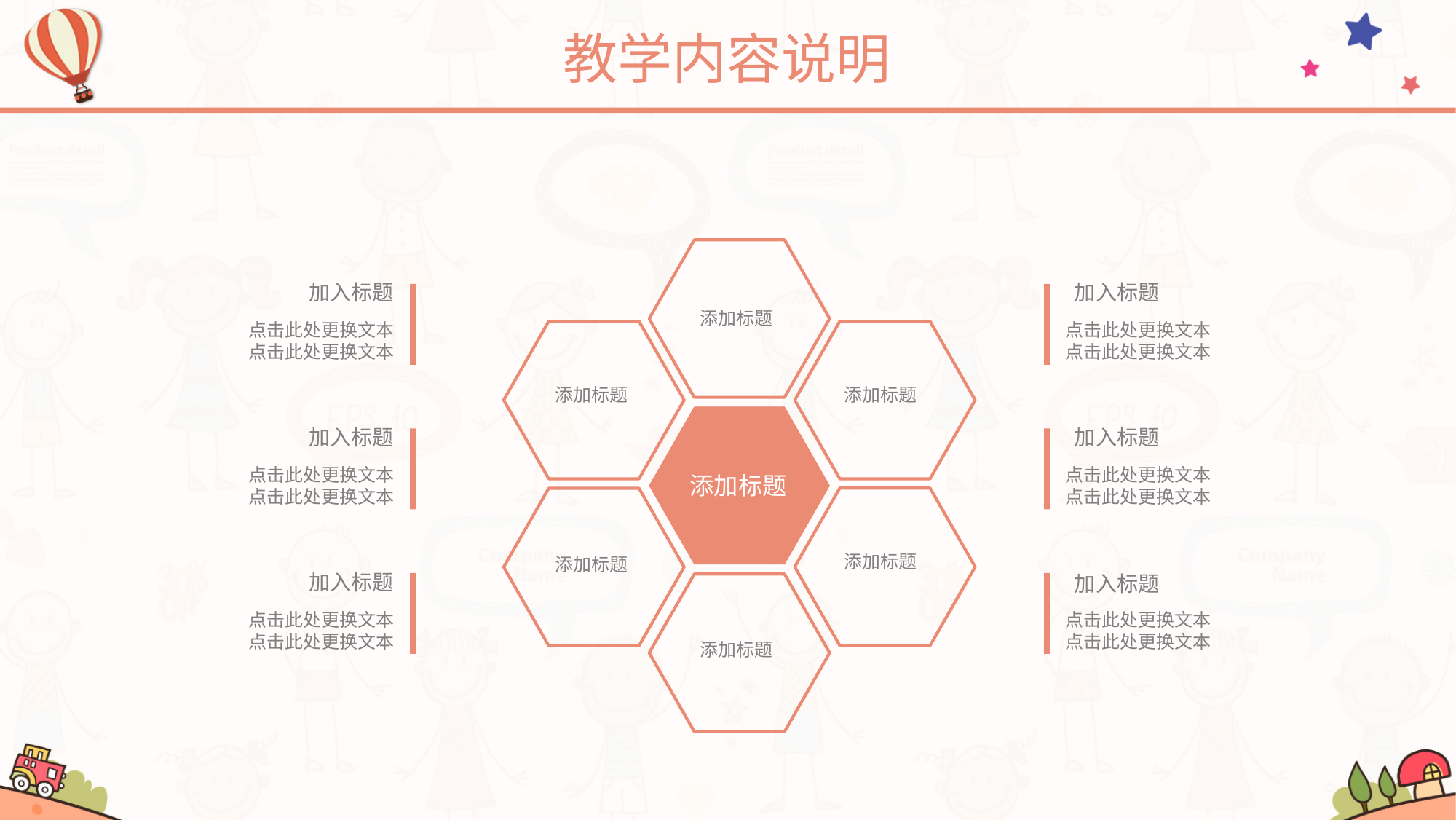

教学内容说明

添加标题

添加标题

添加标题

添加标题

添加标题

添加标题

添加标题
加入标题
点击此处更换文本
点击此处更换文本
加入标题
点击此处更换文本
点击此处更换文本

加入标题
点击此处更换文本
点击此处更换文本
加入标题
点击此处更换文本
点击此处更换文本

加入标题
点击此处更换文本
点击此处更换文本
加入标题
点击此处更换文本
点击此处更换文本